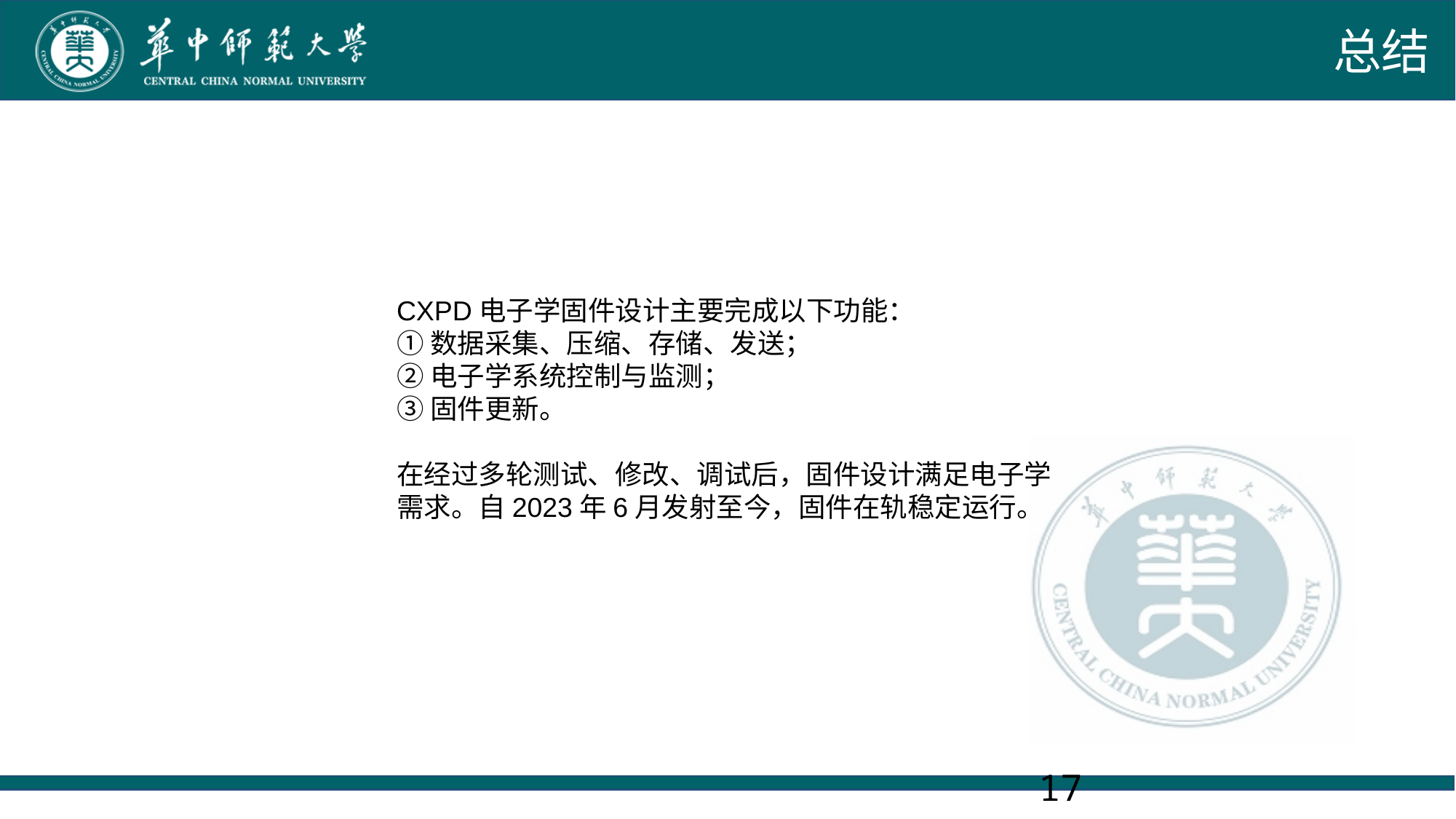

总结
CXPD电子学固件设计主要完成以下功能：
①数据采集、压缩、存储、发送；
②电子学系统控制与监测；
③固件更新。

在经过多轮测试、修改、调试后，固件设计满足电子学需求。自2023年6月发射至今，固件在轨稳定运行。
17